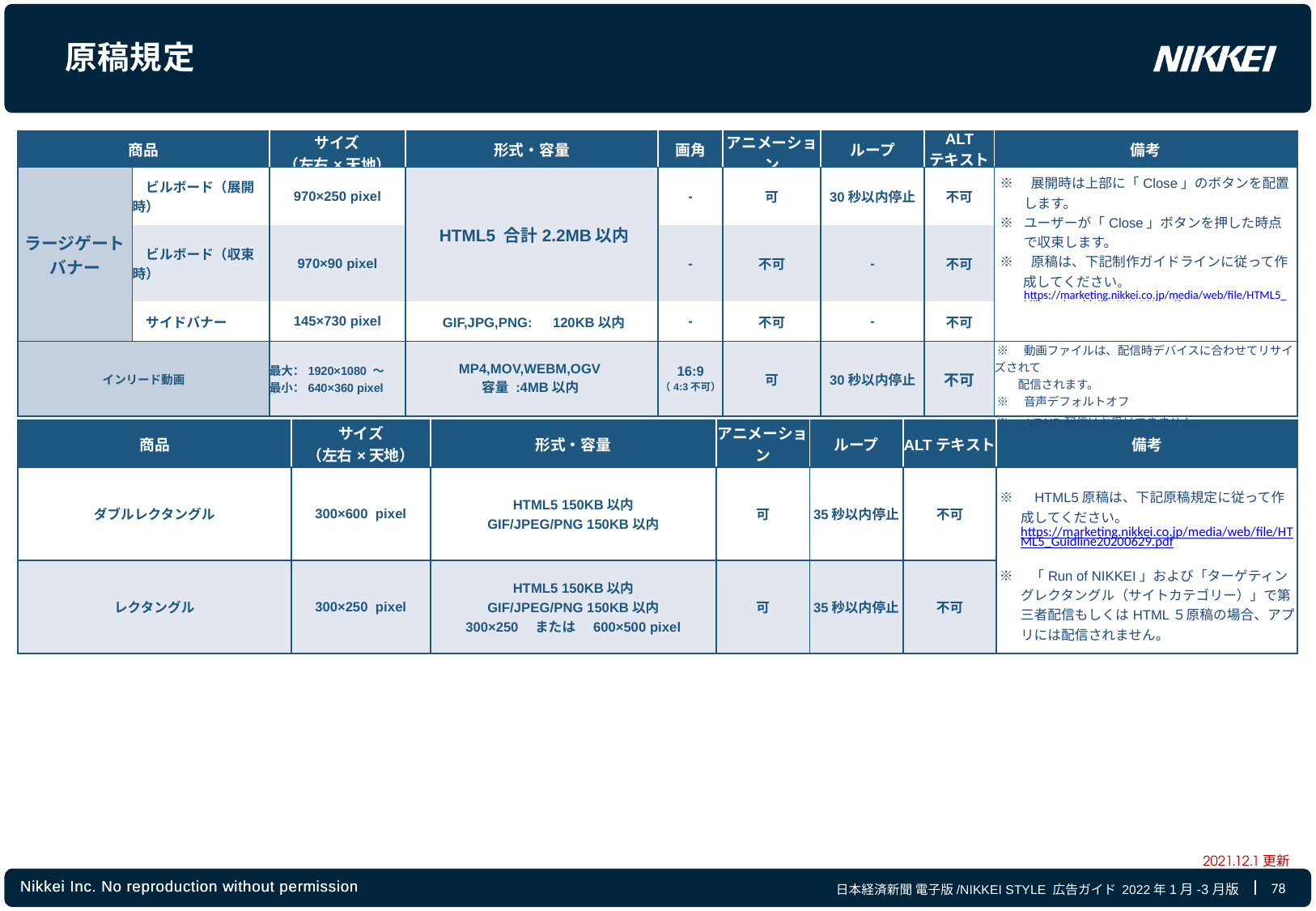

# 原稿規定
| 商品 |  | サイズ （左右×天地） | 形式・容量 | 画角 | アニメーション | ループ | ALT テキスト | 備考 |
| --- | --- | --- | --- | --- | --- | --- | --- | --- |
| ラージゲート バナー | ビルボード（展開時） | 970×250 pixel | HTML5 合計2.2MB以内 | - | 可 | 30秒以内停止 | 不可 | ※　展開時は上部に「Close」のボタンを配置します。 ※ ユーザーが「Close」ボタンを押した時点で収束します。 ※　原稿は、下記制作ガイドラインに従って作成してください。 https://marketing.nikkei.co.jp/media/web/file/HTML5\_billboard\_guideline20200629.pdf |
|  | ビルボード（収束時） | 970×90 pixel |  | - | 不可 | - | 不可 |  |
|  | サイドバナー | 145×730 pixel | GIF,JPG,PNG:　120KB以内 | - | 不可 | - | 不可 |  |
| インリード動画 |  | 最大：1920×1080 ～ 最小：640×360 pixel | MP4,MOV,WEBM,OGV 容量 :4MB以内 | 16:9 （4:3不可） | 可 | 30秒以内停止 | 不可 | ※　動画ファイルは、配信時デバイスに合わせてリサイズされて 配信されます。  ※　音声デフォルトオフ   ※　VPAID配信はお受けできません。 |
| 商品 | サイズ （左右×天地） | 形式・容量 | アニメーション | ループ | ALTテキスト | 備考 |
| --- | --- | --- | --- | --- | --- | --- |
| ダブルレクタングル | 300×600 pixel | HTML5 150KB以内 GIF/JPEG/PNG 150KB以内 | 可 | 35秒以内停止 | 不可 | ※　HTML5原稿は、下記原稿規定に従って作成してください。https://marketing.nikkei.co.jp/media/web/file/HTML5\_Guidline20200629.pdf ※　「Run of NIKKEI」および「ターゲティングレクタングル（サイトカテゴリー）」で第三者配信もしくはHTML５原稿の場合、アプリには配信されません。 |
| レクタングル | 300×250 pixel | HTML5 150KB以内 GIF/JPEG/PNG 150KB以内 300×250　または　600×500 pixel | 可 | 35秒以内停止 | 不可 |  |
2021.12.1更新